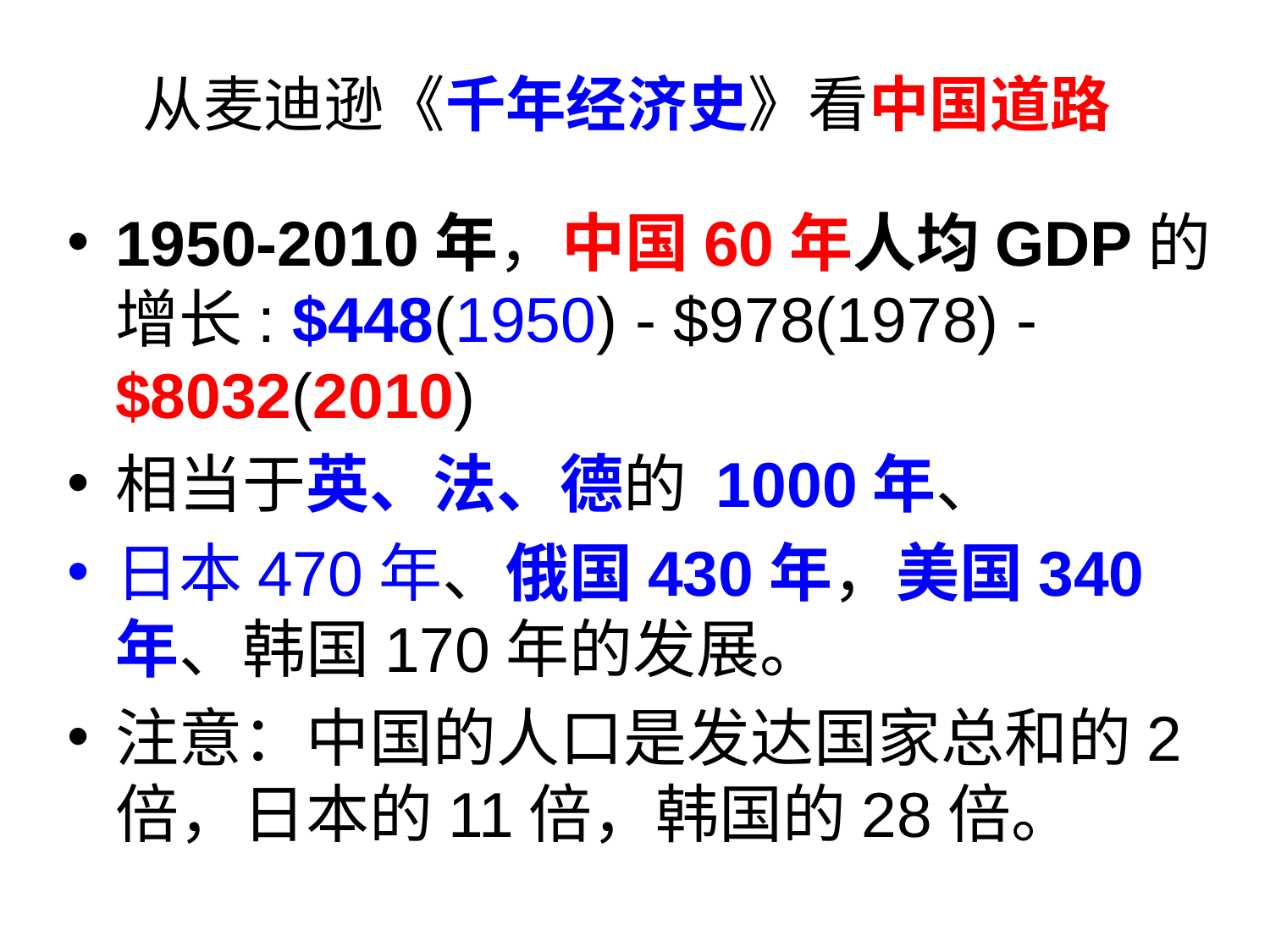

# 从麦迪逊《千年经济史》看中国道路
1950-2010年，中国60年人均GDP的增长: $448(1950) - $978(1978) -$8032(2010)
相当于英、法、德的 1000年、
日本470年、俄国430年，美国340年、韩国170年的发展。
注意：中国的人口是发达国家总和的2倍，日本的11倍，韩国的28倍。